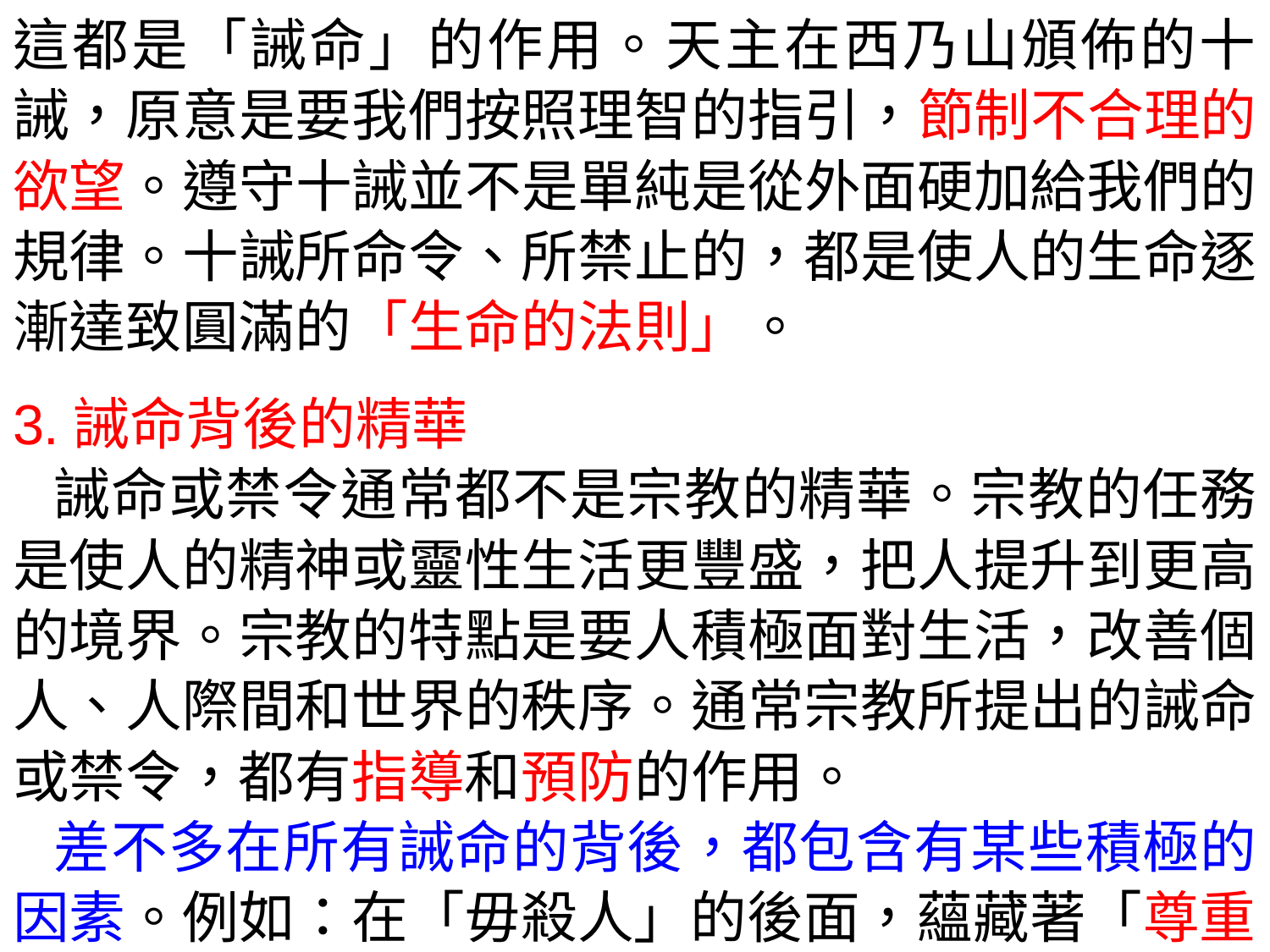

這都是「誡命」的作用。天主在西乃山頒佈的十誡，原意是要我們按照理智的指引，節制不合理的欲望。遵守十誡並不是單純是從外面硬加給我們的規律。十誡所命令、所禁止的，都是使人的生命逐漸達致圓滿的「生命的法則」。
3.誡命背後的精華
  誡命或禁令通常都不是宗教的精華。宗教的任務是使人的精神或靈性生活更豐盛，把人提升到更高的境界。宗教的特點是要人積極面對生活，改善個人、人際間和世界的秩序。通常宗教所提出的誡命或禁令，都有指導和預防的作用。
  差不多在所有誡命的背後，都包含有某些積極的因素。例如：在「毋殺人」的後面，蘊藏著「尊重